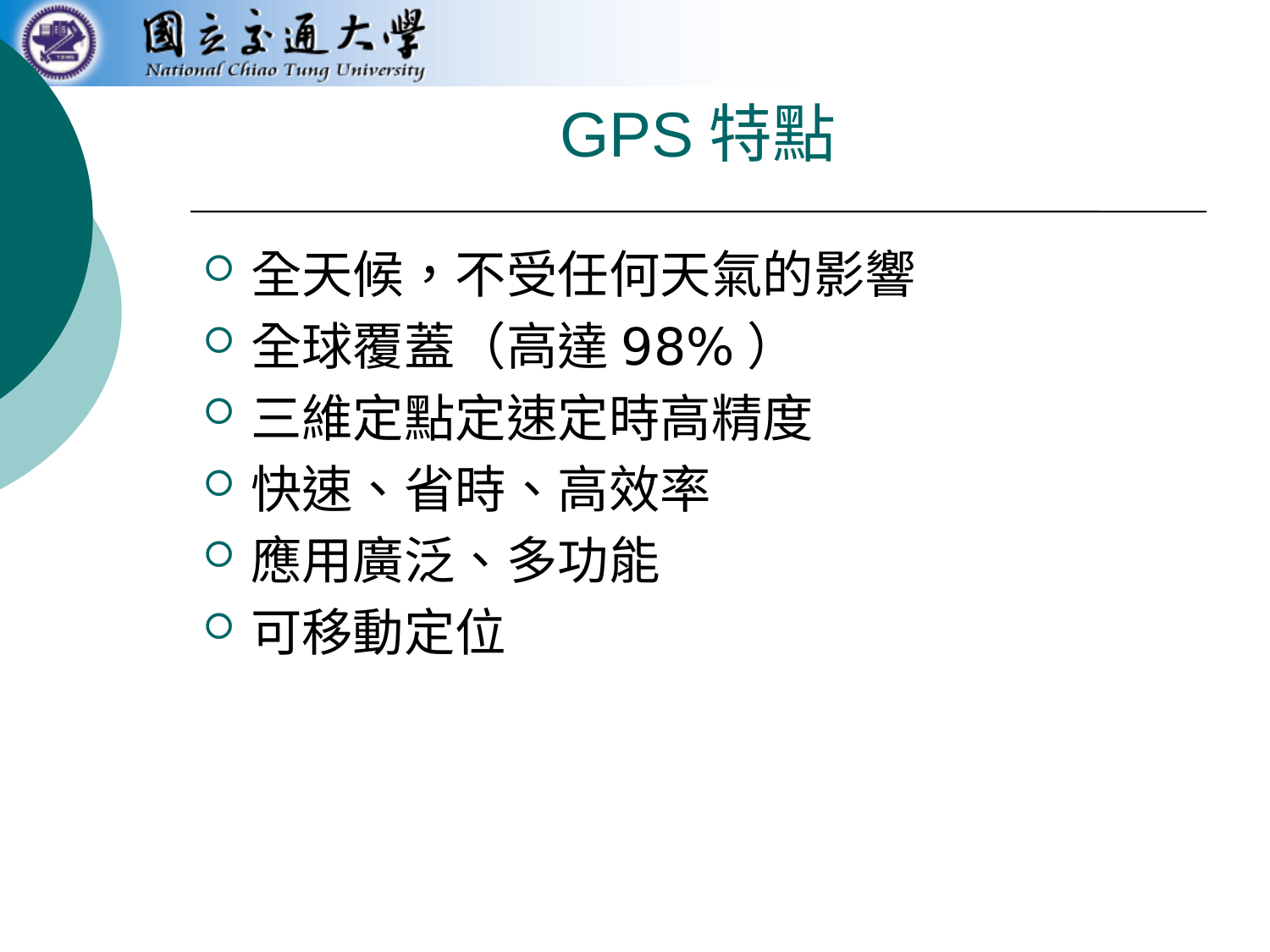

# GPS特點
全天候，不受任何天氣的影響
全球覆蓋（高達98%）
三維定點定速定時高精度
快速、省時、高效率
應用廣泛、多功能
可移動定位